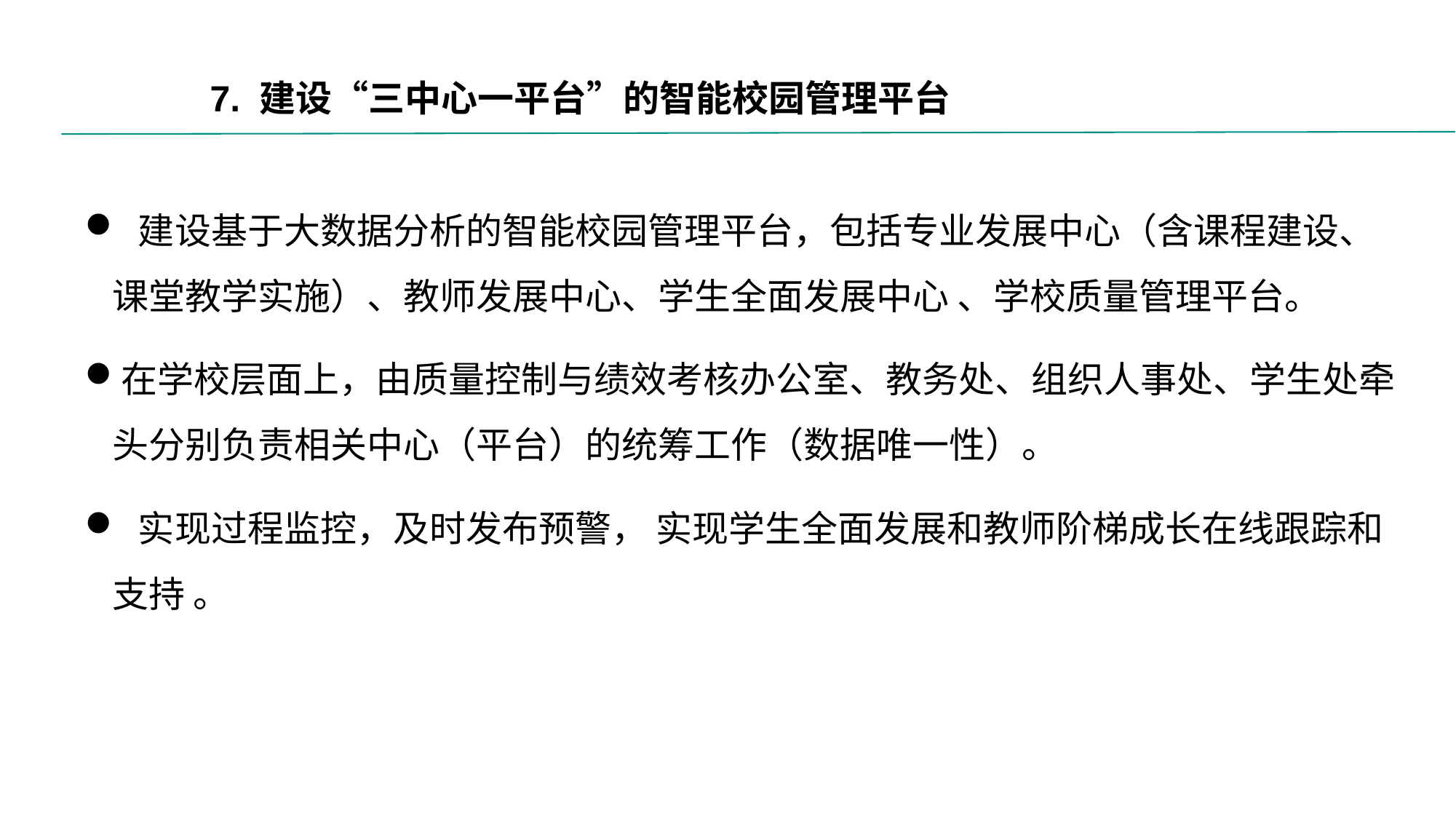

7. 建设“三中心一平台”的智能校园管理平台
 建设基于大数据分析的智能校园管理平台，包括专业发展中心（含课程建设、课堂教学实施）、教师发展中心、学生全面发展中心 、学校质量管理平台。
在学校层面上，由质量控制与绩效考核办公室、教务处、组织人事处、学生处牵头分别负责相关中心（平台）的统筹工作（数据唯一性）。
 实现过程监控，及时发布预警， 实现学生全面发展和教师阶梯成长在线跟踪和支持 。